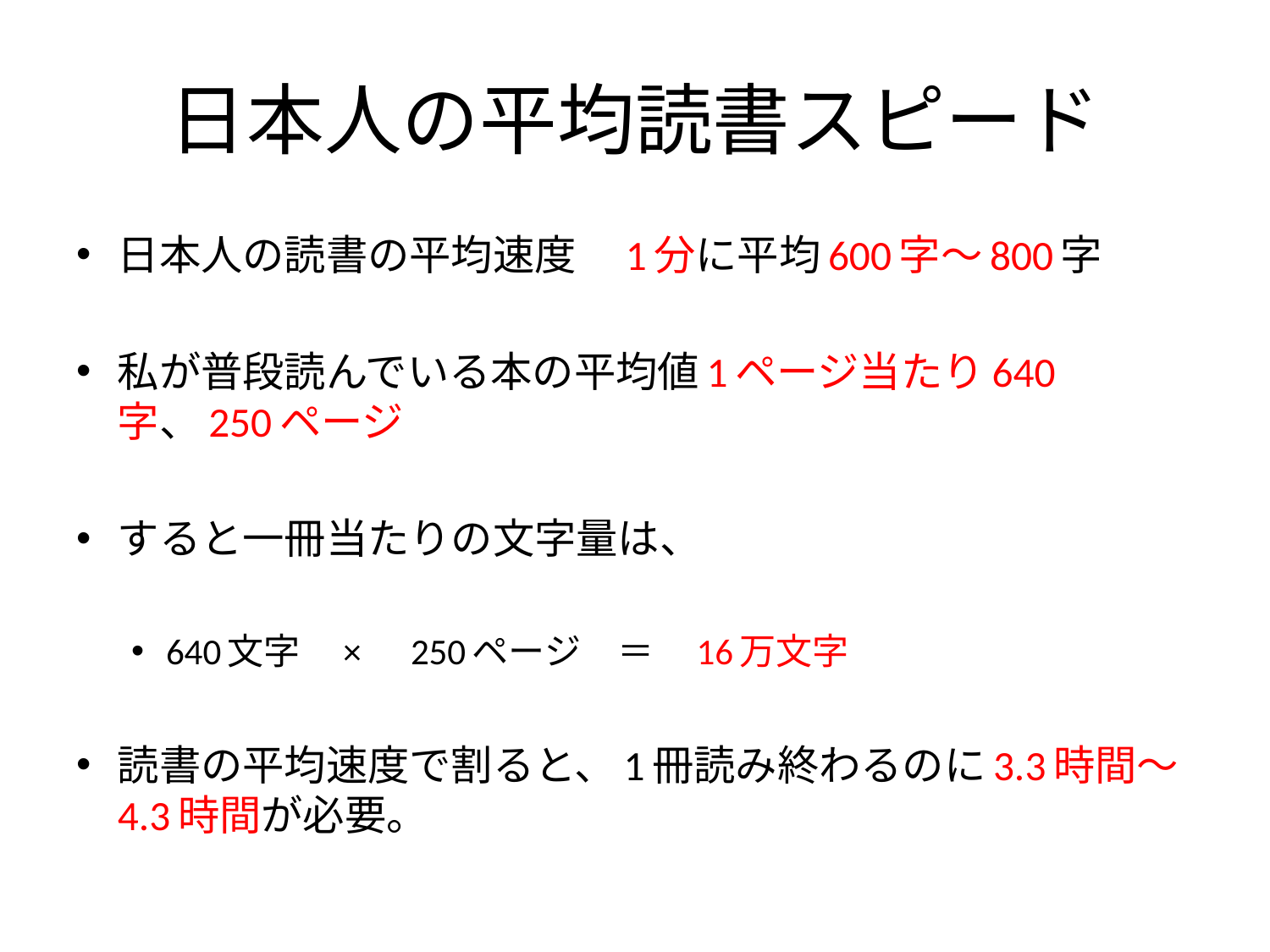

# 日本人の平均読書スピード
日本人の読書の平均速度　1分に平均600字～800字

私が普段読んでいる本の平均値1ページ当たり640字、250ページ

すると一冊当たりの文字量は、

640文字　×　250ページ　＝　16万文字

読書の平均速度で割ると、1冊読み終わるのに3.3時間～4.3時間が必要。